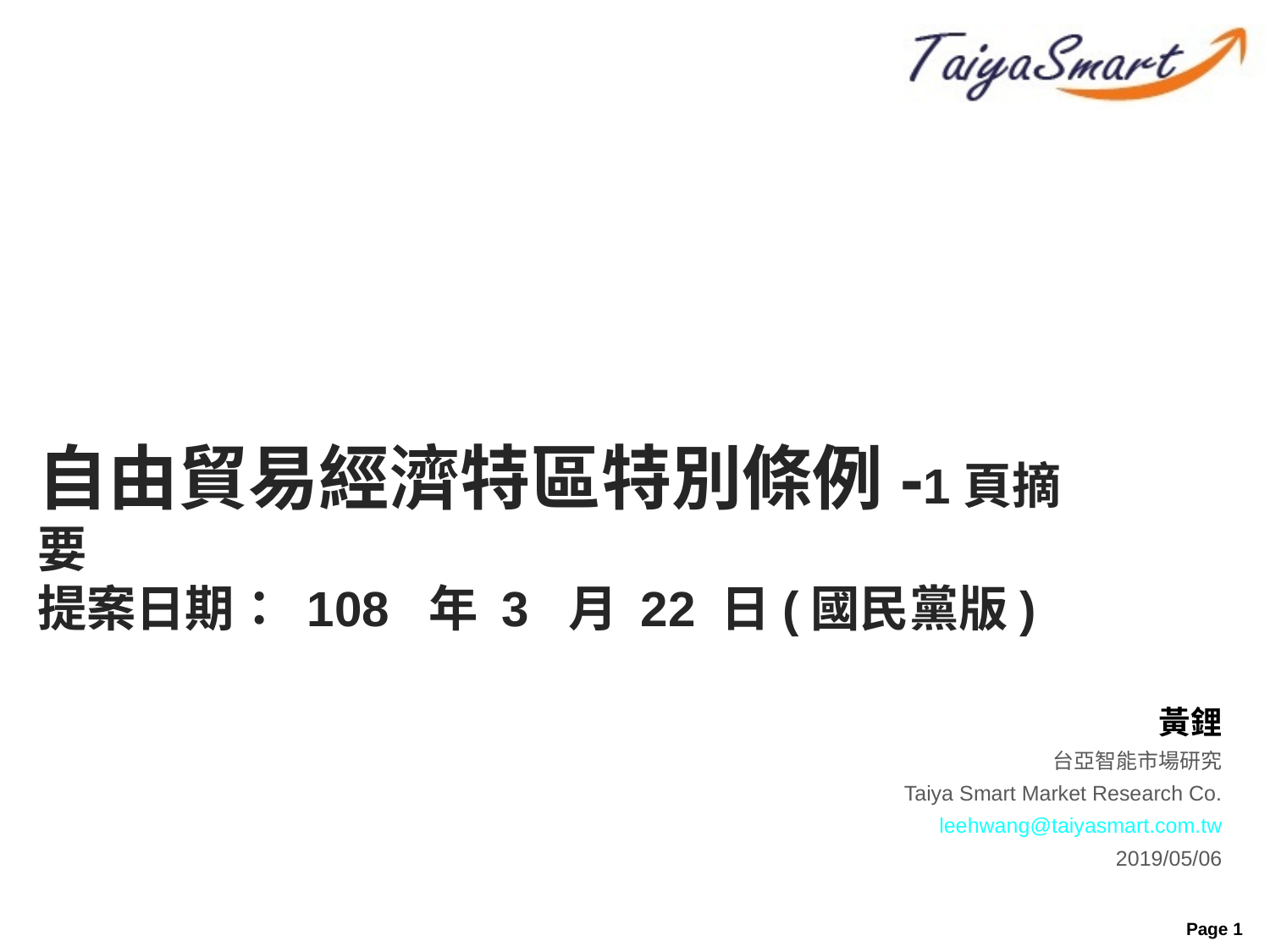

自由貿易經濟特區特別條例-1頁摘要
提案日期： 108  年 3  月 22 日(國民黨版)
黃鋰
台亞智能市場研究
Taiya Smart Market Research Co.
leehwang@taiyasmart.com.tw
2019/05/06